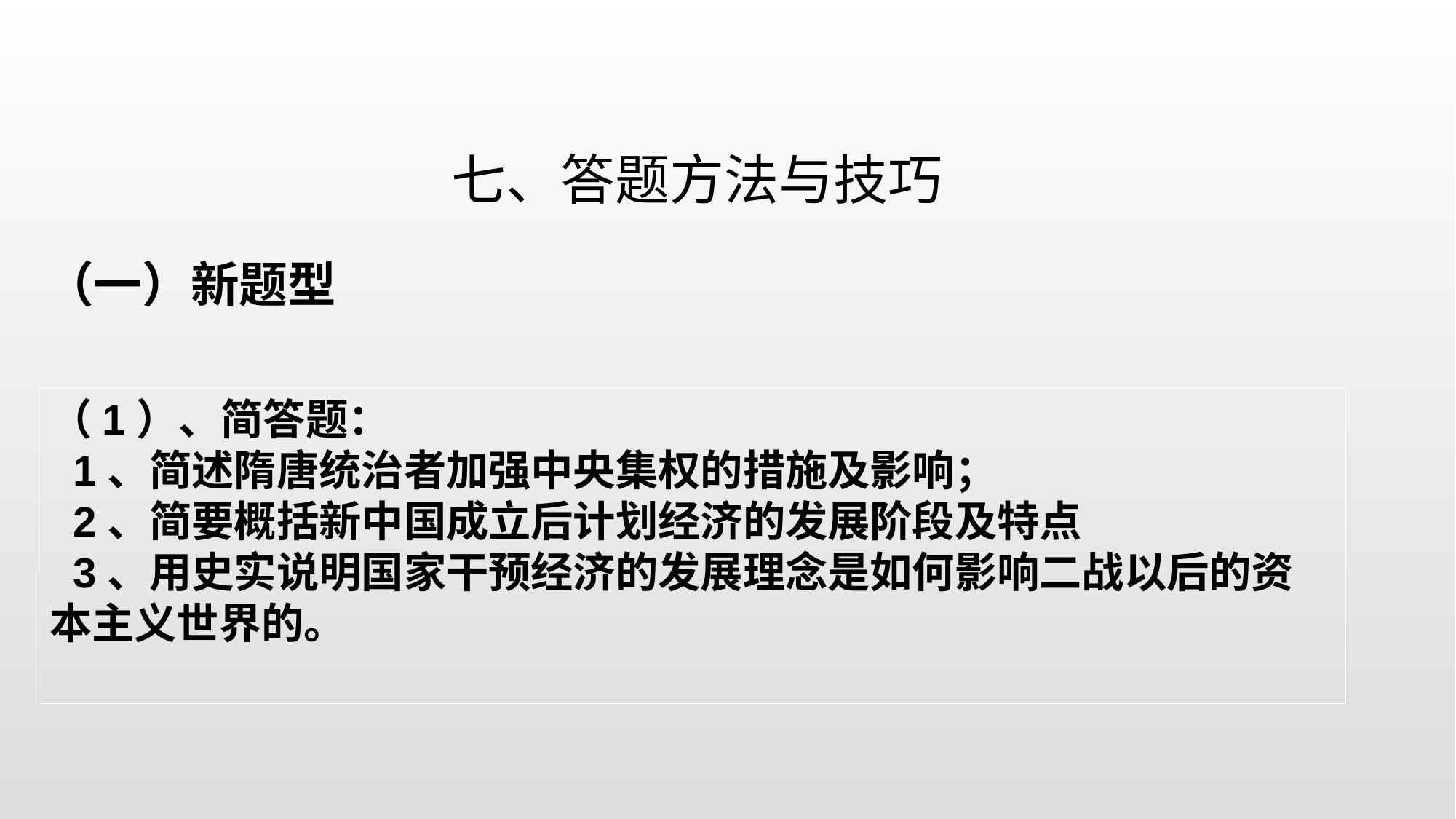

七、答题方法与技巧
（一）新题型
（1）、简答题：
  1、简述隋唐统治者加强中央集权的措施及影响；
  2、简要概括新中国成立后计划经济的发展阶段及特点
  3、用史实说明国家干预经济的发展理念是如何影响二战以后的资本主义世界的。